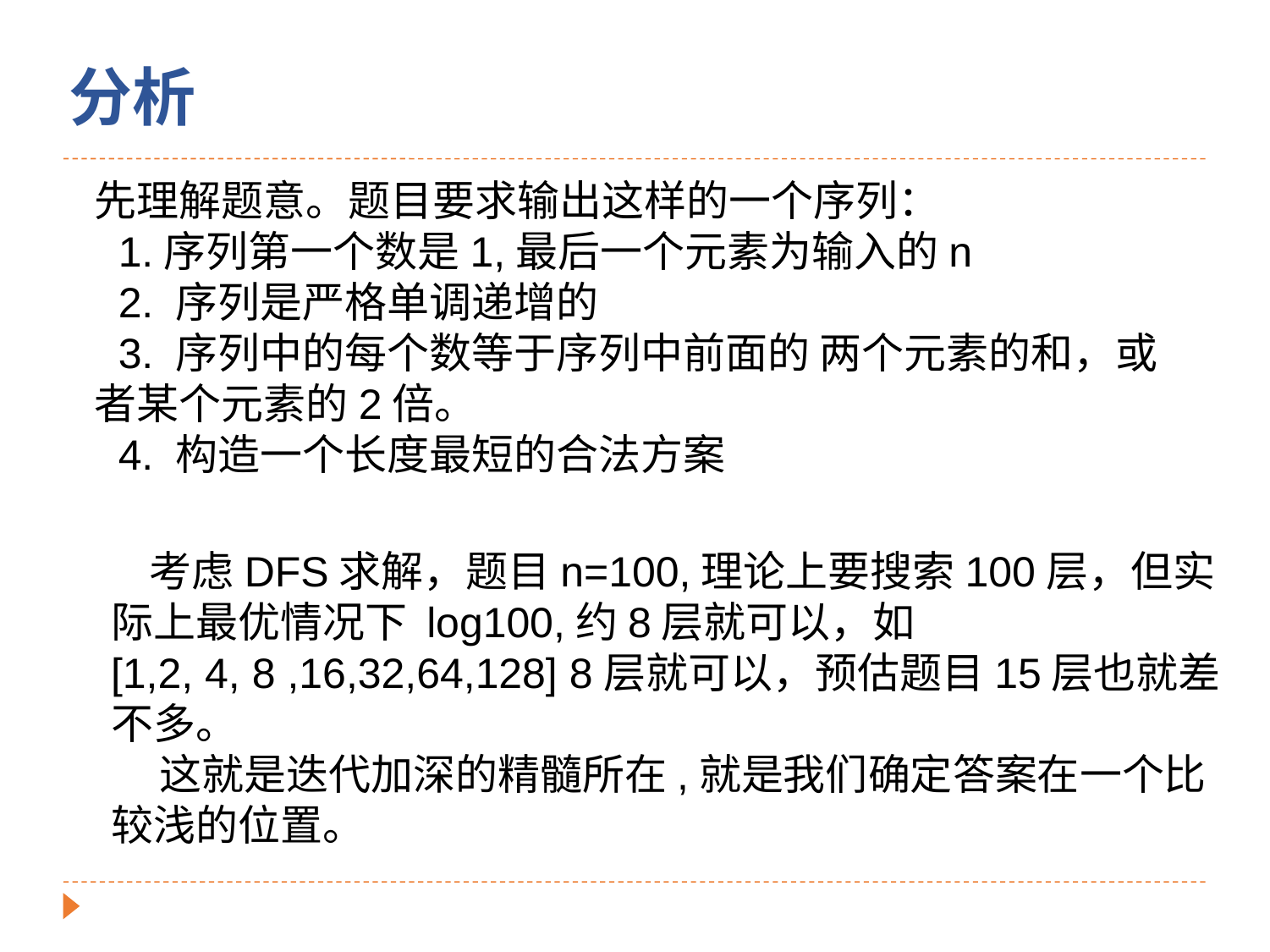

分析
先理解题意。题目要求输出这样的一个序列：
  1.序列第一个数是1,最后一个元素为输入的n
  2. 序列是严格单调递增的
  3. 序列中的每个数等于序列中前面的 两个元素的和，或者某个元素的2倍。
  4. 构造一个长度最短的合法方案

   考虑DFS求解，题目n=100,理论上要搜索100层，但实际上最优情况下 log100,约8层就可以，如
[1,2, 4, 8 ,16,32,64,128] 8层就可以，预估题目15层也就差不多。
    这就是迭代加深的精髓所在,就是我们确定答案在一个比较浅的位置。